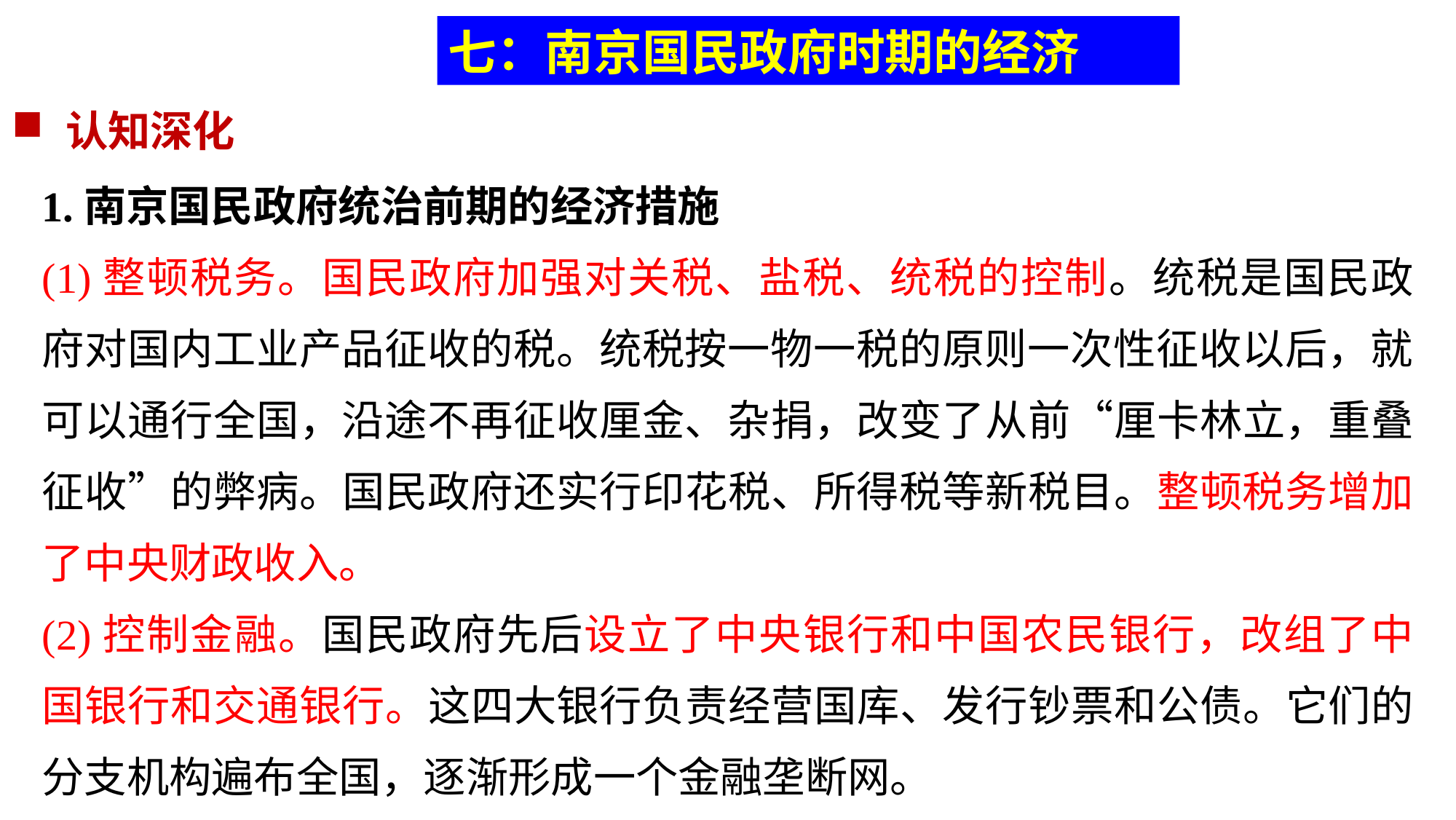

七：南京国民政府时期的经济
 认知深化
1.南京国民政府统治前期的经济措施
(1)整顿税务。国民政府加强对关税、盐税、统税的控制。统税是国民政府对国内工业产品征收的税。统税按一物一税的原则一次性征收以后，就可以通行全国，沿途不再征收厘金、杂捐，改变了从前“厘卡林立，重叠征收”的弊病。国民政府还实行印花税、所得税等新税目。整顿税务增加了中央财政收入。
(2)控制金融。国民政府先后设立了中央银行和中国农民银行，改组了中国银行和交通银行。这四大银行负责经营国库、发行钞票和公债。它们的分支机构遍布全国，逐渐形成一个金融垄断网。